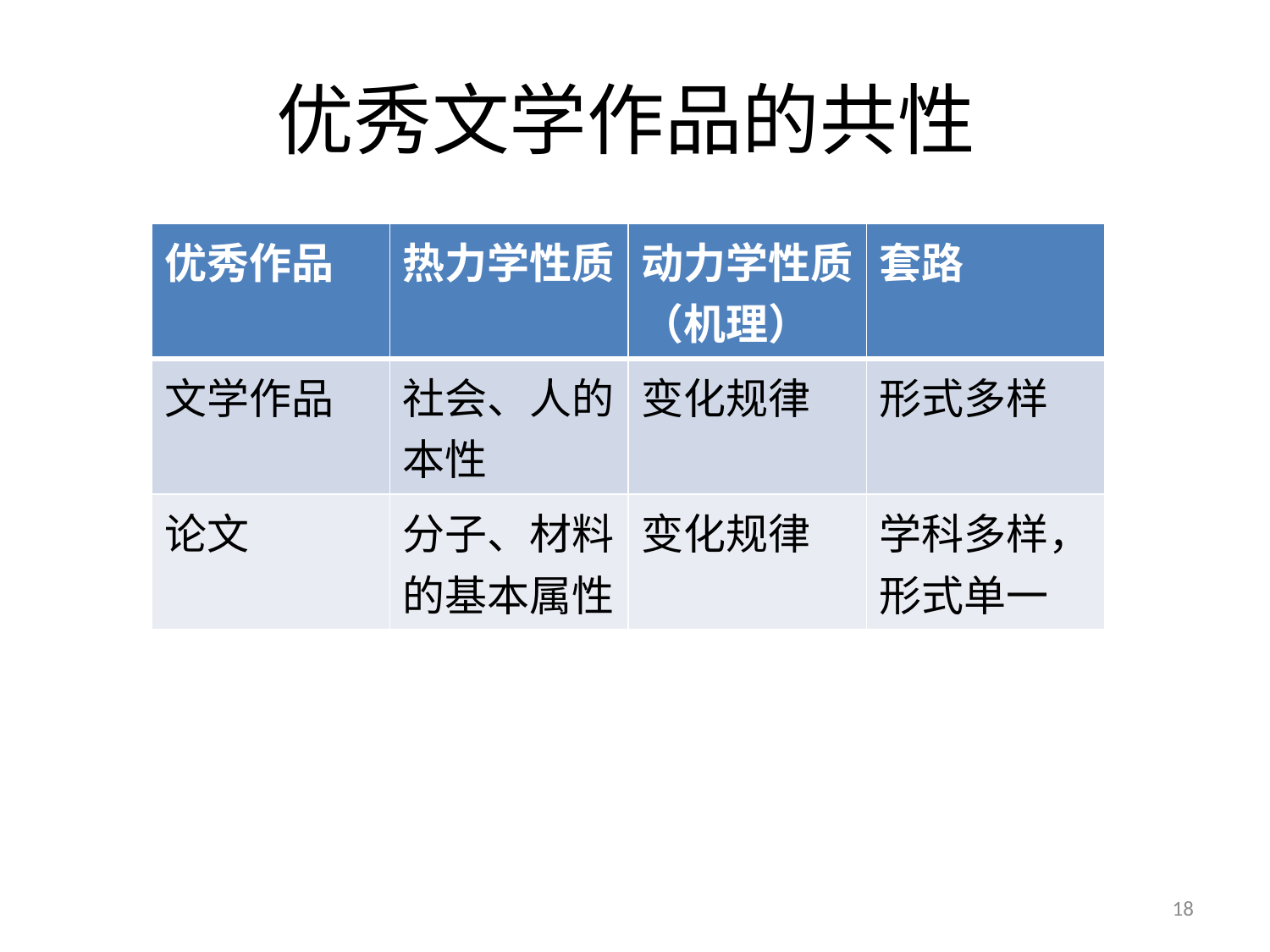

# 优秀文学作品的共性
| 优秀作品 | 热力学性质 | 动力学性质（机理） | 套路 |
| --- | --- | --- | --- |
| 文学作品 | 社会、人的本性 | 变化规律 | 形式多样 |
| 论文 | 分子、材料的基本属性 | 变化规律 | 学科多样，形式单一 |
18